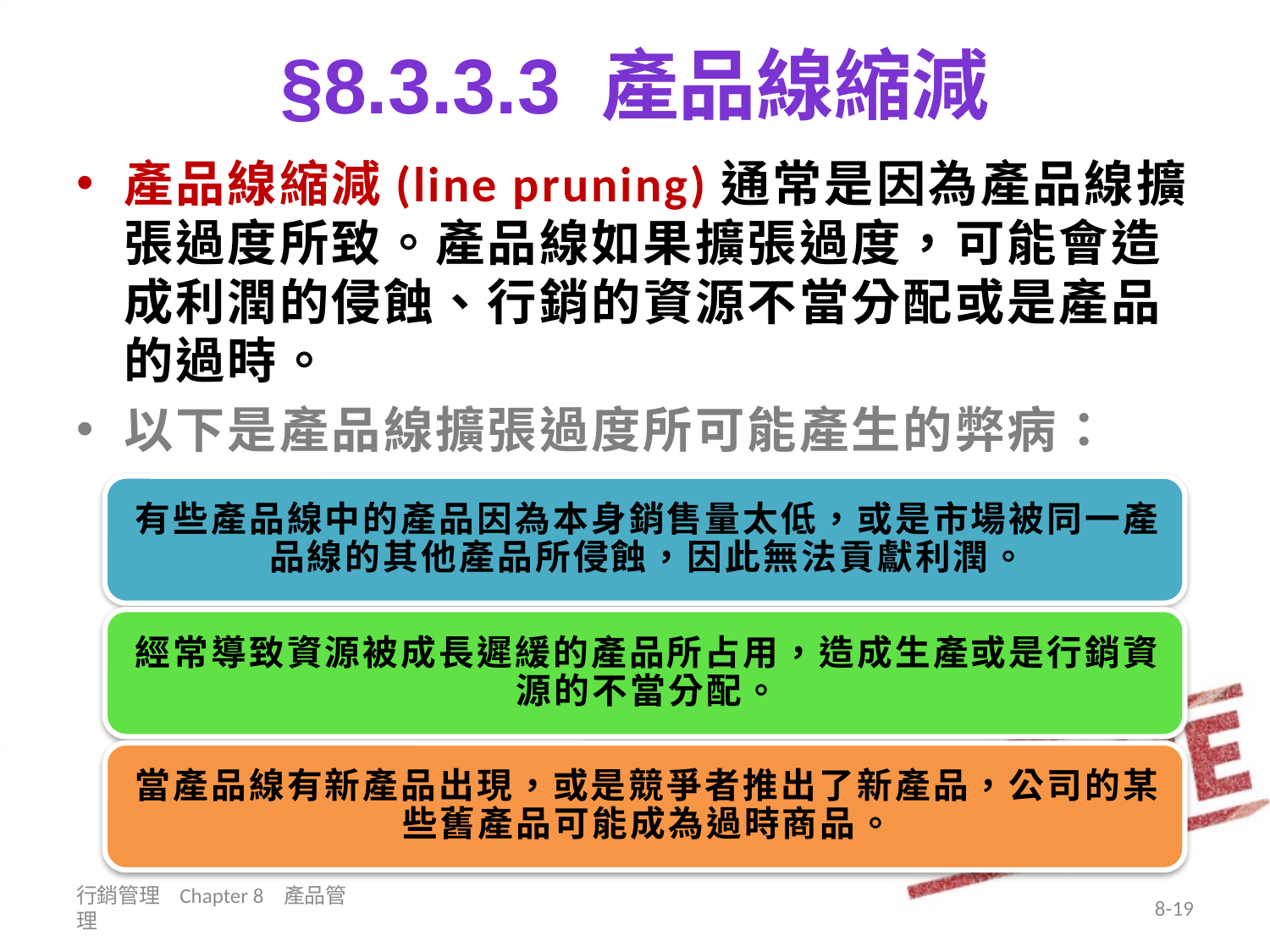

# §8.3.3.3 產品線縮減
產品線縮減(line pruning)通常是因為產品線擴張過度所致。產品線如果擴張過度，可能會造成利潤的侵蝕、行銷的資源不當分配或是產品的過時。
以下是產品線擴張過度所可能產生的弊病：
有些產品線中的產品因為本身銷售量太低，或是市場被同一產品線的其他產品所侵蝕，因此無法貢獻利潤。
經常導致資源被成長遲緩的產品所占用，造成生產或是行銷資源的不當分配。
當產品線有新產品出現，或是競爭者推出了新產品，公司的某些舊產品可能成為過時商品。
行銷管理   Chapter 8   產品管理
8-19